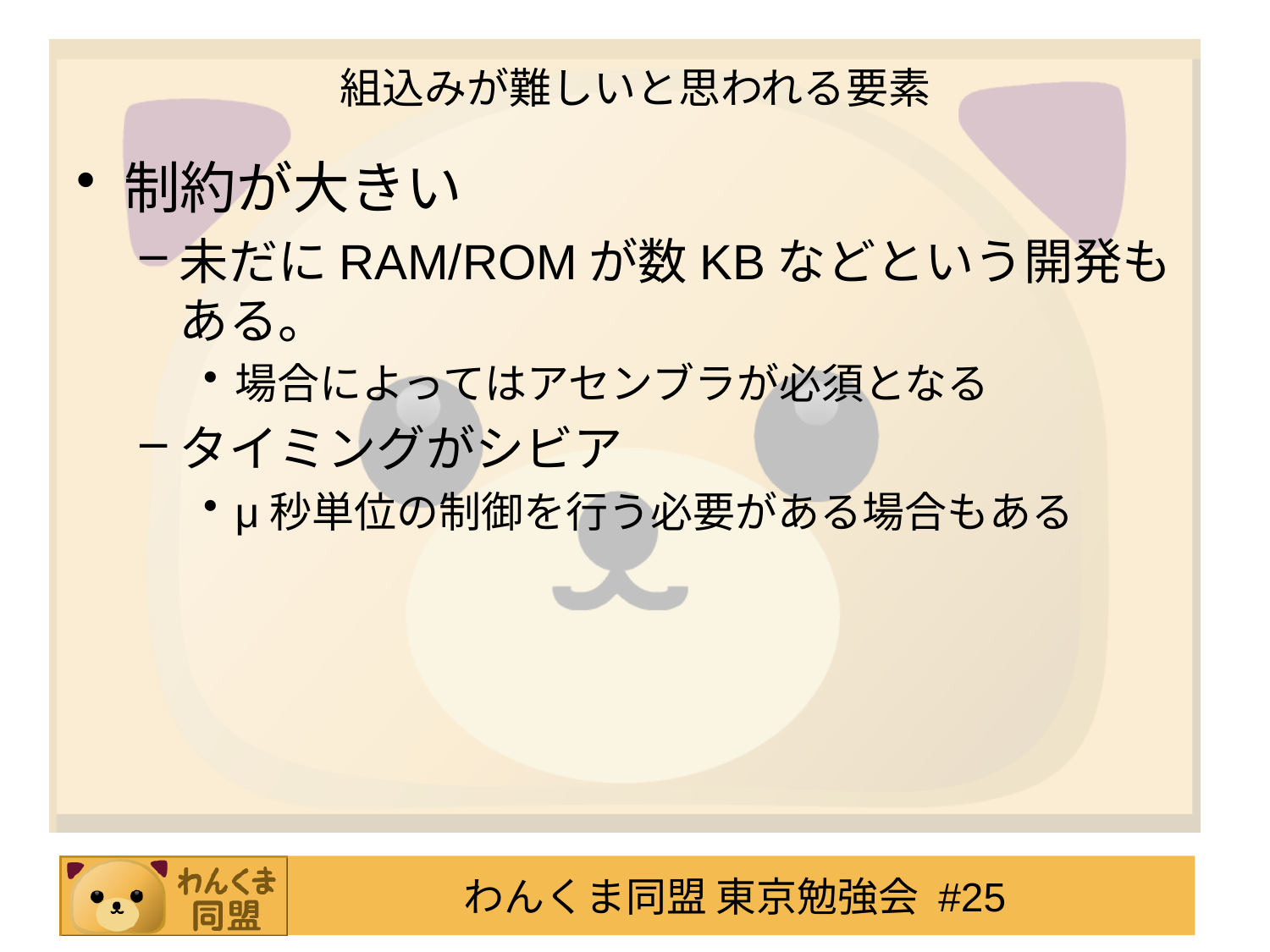

# 組込みが難しいと思われる要素
制約が大きい
未だにRAM/ROMが数KBなどという開発もある。
場合によってはアセンブラが必須となる
タイミングがシビア
μ秒単位の制御を行う必要がある場合もある